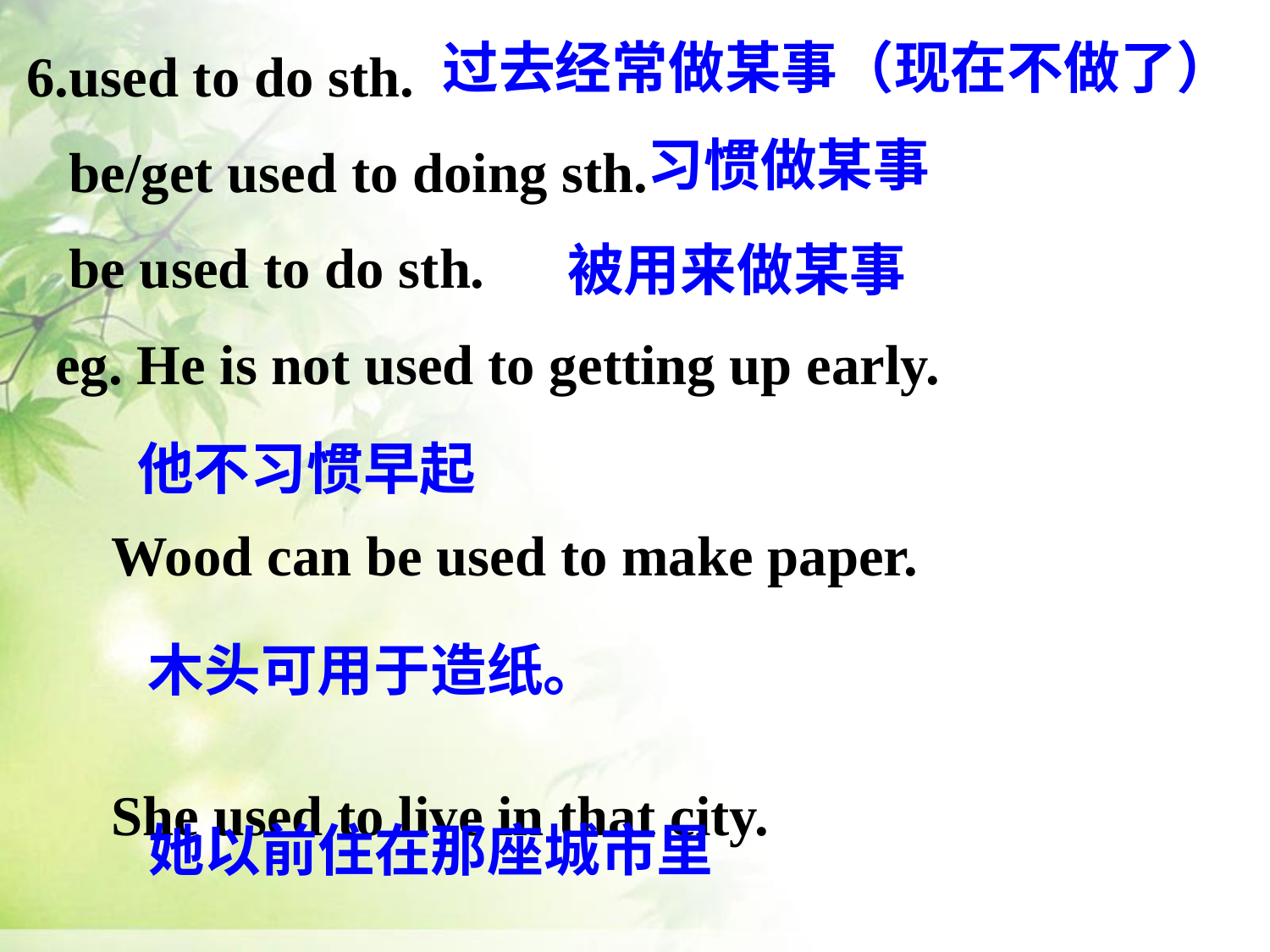

过去经常做某事（现在不做了）
 6.used to do sth.
    be/get used to doing sth.
    be used to do sth.
   eg. He is not used to getting up early.

       Wood can be used to make paper.

       She used to live in that city.
习惯做某事
被用来做某事
他不习惯早起
木头可用于造纸。
她以前住在那座城市里